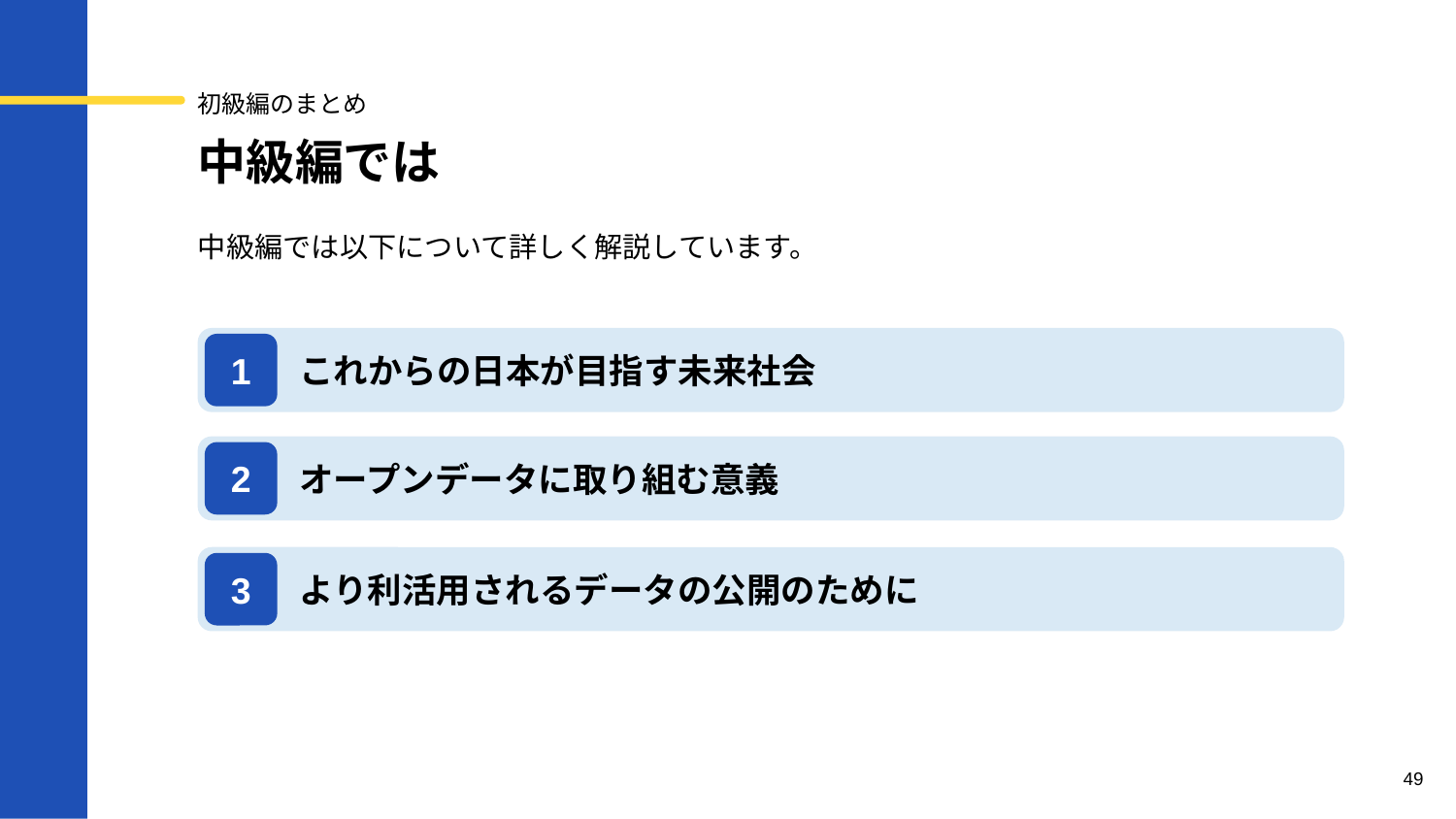

初級編のまとめ
# 中級編では
中級編では以下について詳しく解説しています。
これからの日本が目指す未来社会
1
オープンデータに取り組む意義
2
より利活用されるデータの公開のために
3
49